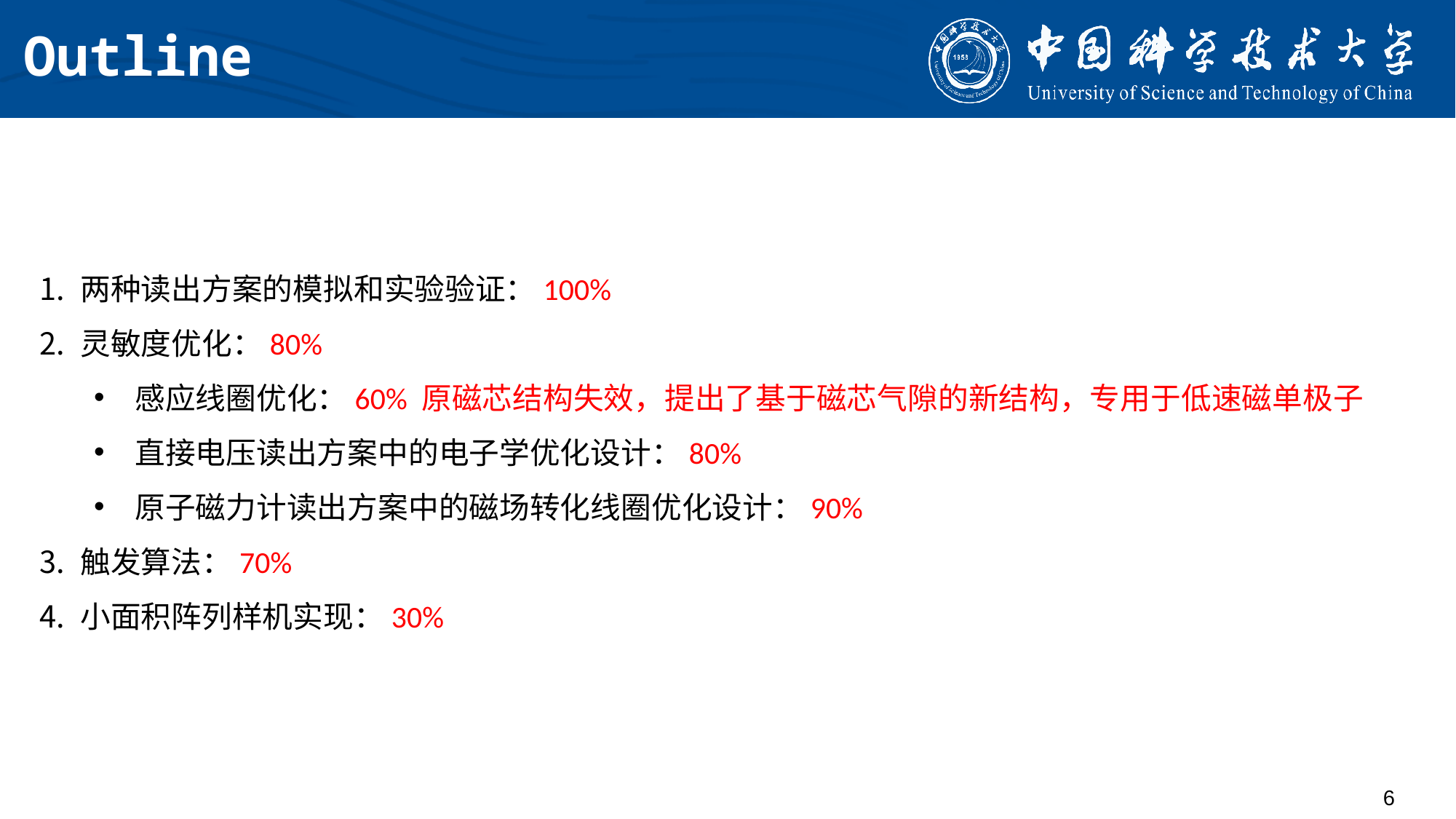

# Outline
两种读出方案的模拟和实验验证：100%
灵敏度优化：80%
感应线圈优化：60% 原磁芯结构失效，提出了基于磁芯气隙的新结构，专用于低速磁单极子
直接电压读出方案中的电子学优化设计：80%
原子磁力计读出方案中的磁场转化线圈优化设计：90%
触发算法：70%
小面积阵列样机实现：30%
6